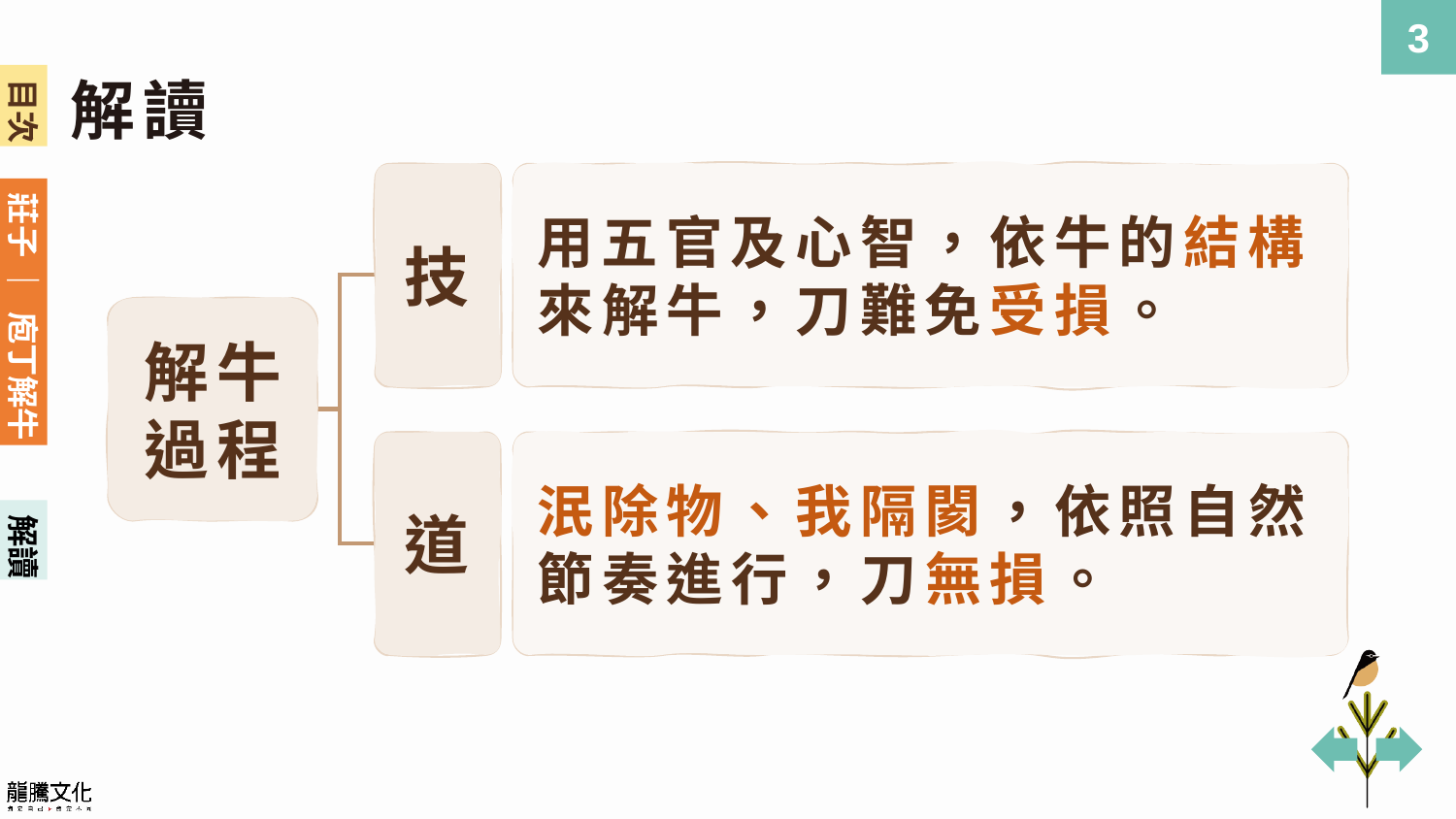

解讀

技

用五官及心智，依牛的結構來解牛，刀難免受損。

解牛
過程

泯除物、我隔閡，依照自然節奏進行，刀無損。
道
解讀